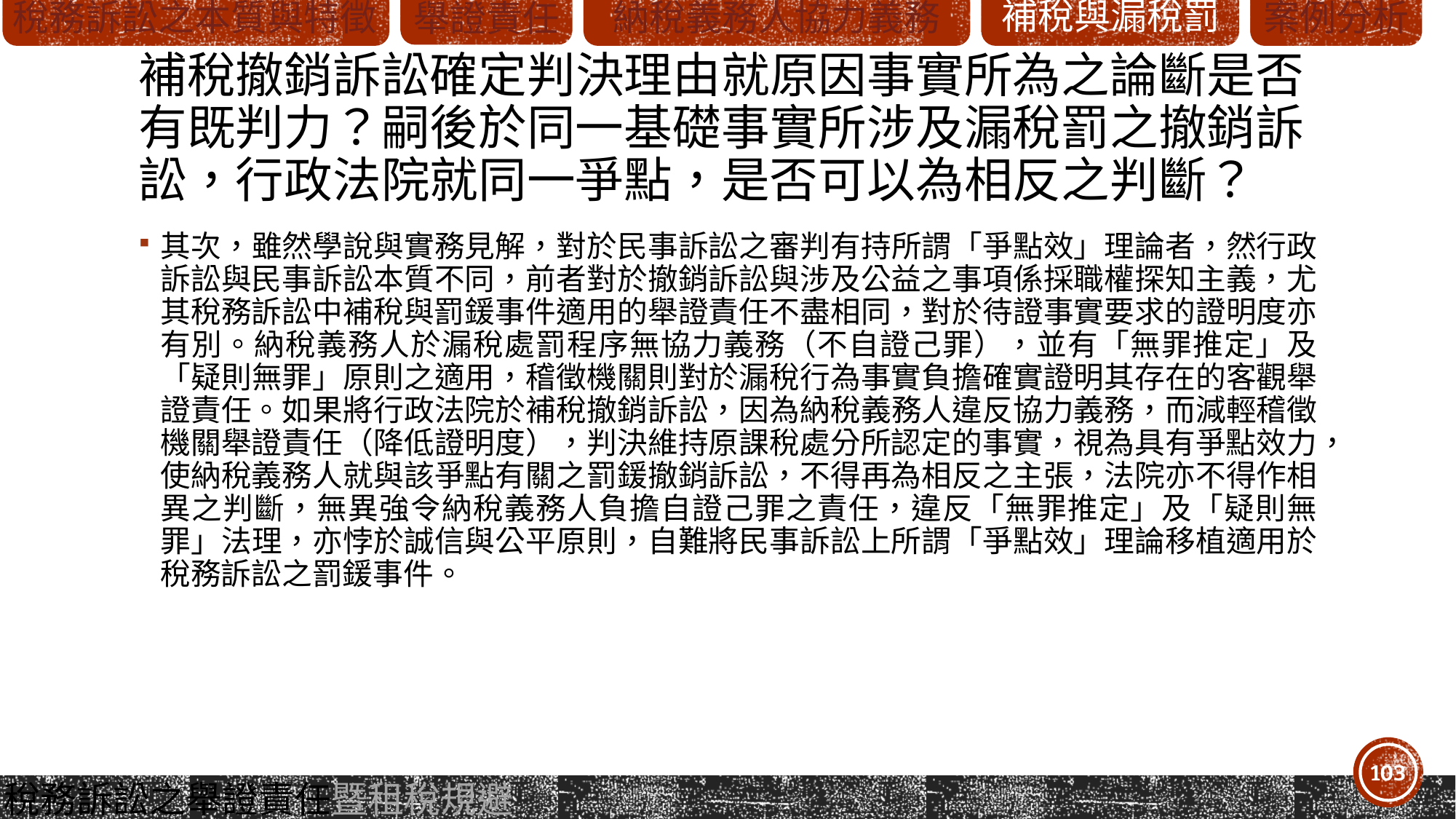

# 補稅撤銷訴訟確定判決理由就原因事實所為之論斷是否有既判力？嗣後於同一基礎事實所涉及漏稅罰之撤銷訴訟，行政法院就同一爭點，是否可以為相反之判斷？
其次，雖然學說與實務見解，對於民事訴訟之審判有持所謂「爭點效」理論者，然行政訴訟與民事訴訟本質不同，前者對於撤銷訴訟與涉及公益之事項係採職權探知主義，尤其稅務訴訟中補稅與罰鍰事件適用的舉證責任不盡相同，對於待證事實要求的證明度亦有別。納稅義務人於漏稅處罰程序無協力義務（不自證己罪），並有「無罪推定」及「疑則無罪」原則之適用，稽徵機關則對於漏稅行為事實負擔確實證明其存在的客觀舉證責任。如果將行政法院於補稅撤銷訴訟，因為納稅義務人違反協力義務，而減輕稽徵機關舉證責任（降低證明度），判決維持原課稅處分所認定的事實，視為具有爭點效力，使納稅義務人就與該爭點有關之罰鍰撤銷訴訟，不得再為相反之主張，法院亦不得作相異之判斷，無異強令納稅義務人負擔自證己罪之責任，違反「無罪推定」及「疑則無罪」法理，亦悖於誠信與公平原則，自難將民事訴訟上所謂「爭點效」理論移植適用於稅務訴訟之罰鍰事件。
103